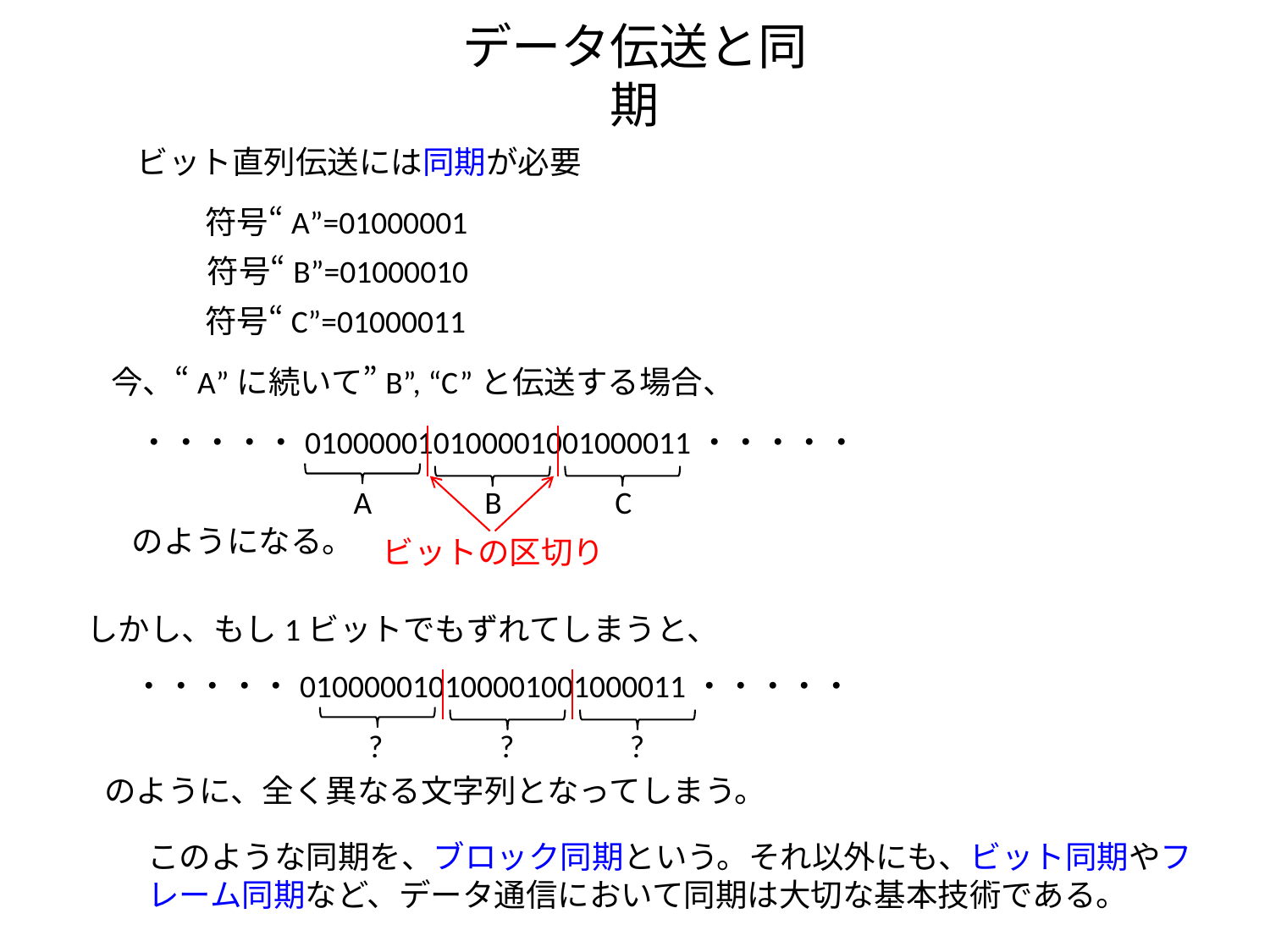

# データ伝送と同期
ビット直列伝送には同期が必要
符号“A”=01000001
符号“B”=01000010
符号“C”=01000011
今、“A”に続いて”B”, “C”と伝送する場合、
・・・・・010000010100001001000011・・・・・

A
B
C
のようになる。
ビットの区切り
しかし、もし1ビットでもずれてしまうと、
・・・・・010000010100001001000011・・・・・

?
?
?
のように、全く異なる文字列となってしまう。
このような同期を、ブロック同期という。それ以外にも、ビット同期やフレーム同期など、データ通信において同期は大切な基本技術である。